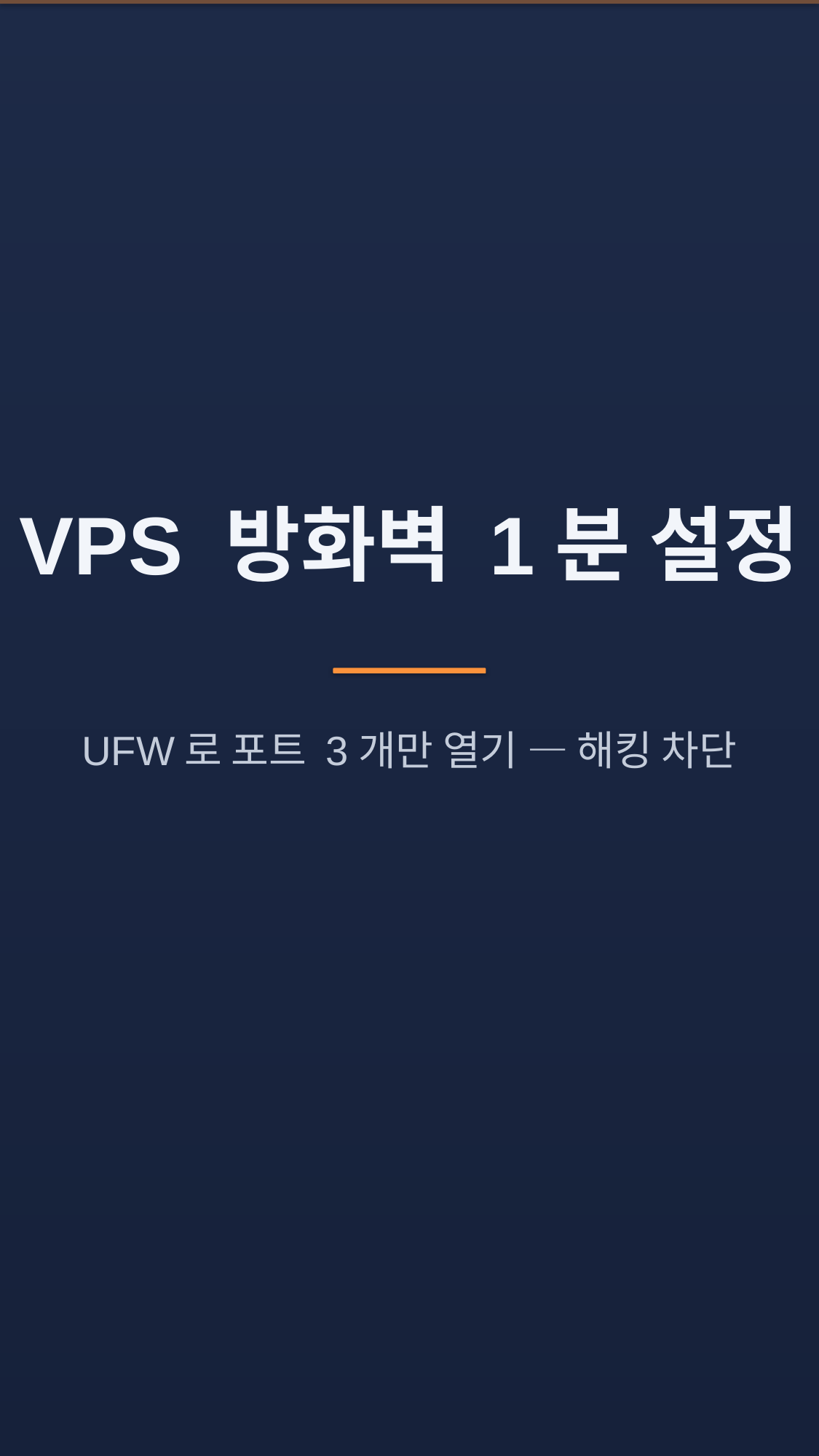

VPS 방화벽 1분 설정

UFW로 포트 3개만 열기 — 해킹 차단